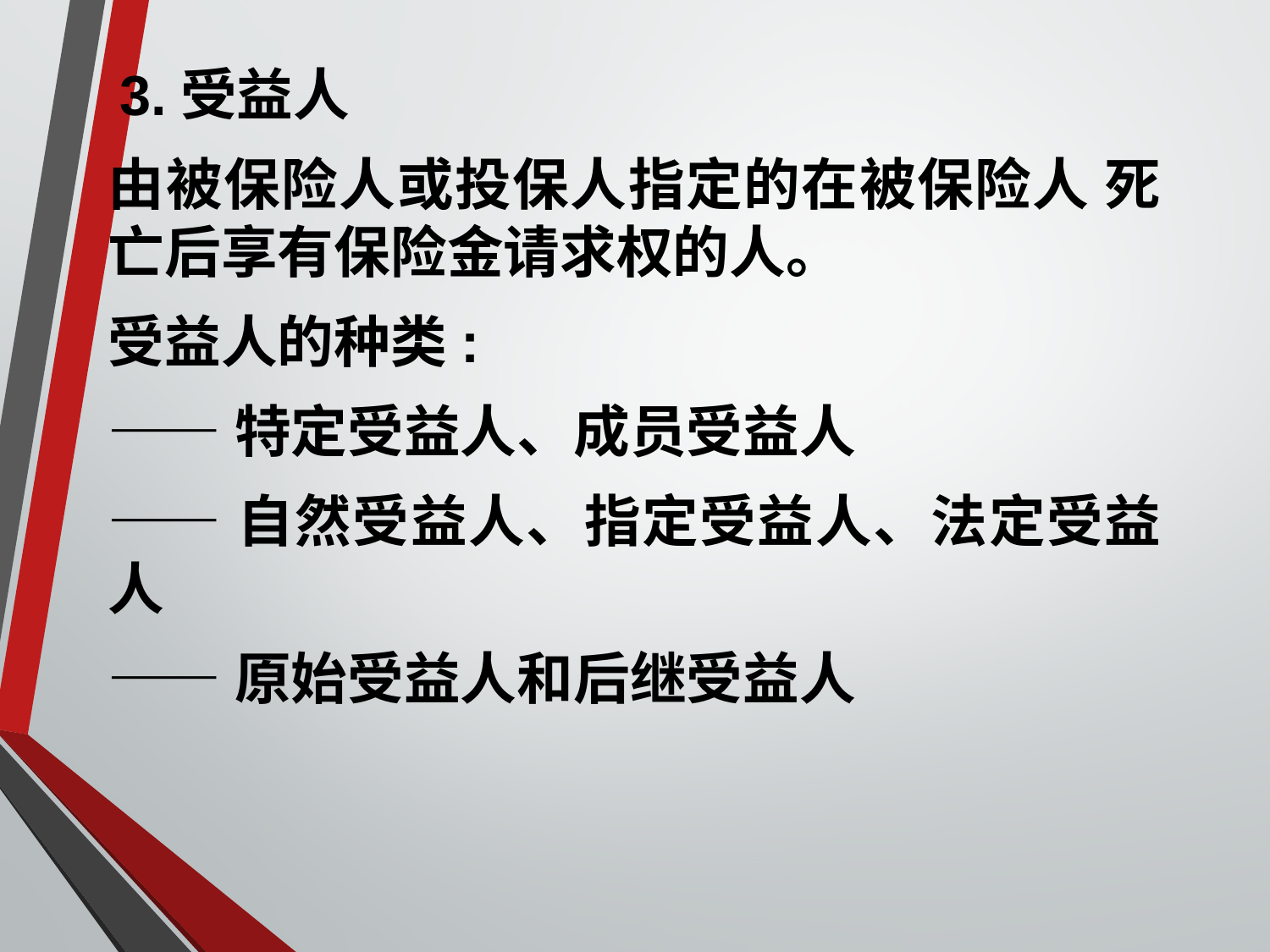

3.受益人
由被保险人或投保人指定的在被保险人 死亡后享有保险金请求权的人。
受益人的种类:
——特定受益人、成员受益人
——自然受益人、指定受益人、法定受益人
——原始受益人和后继受益人